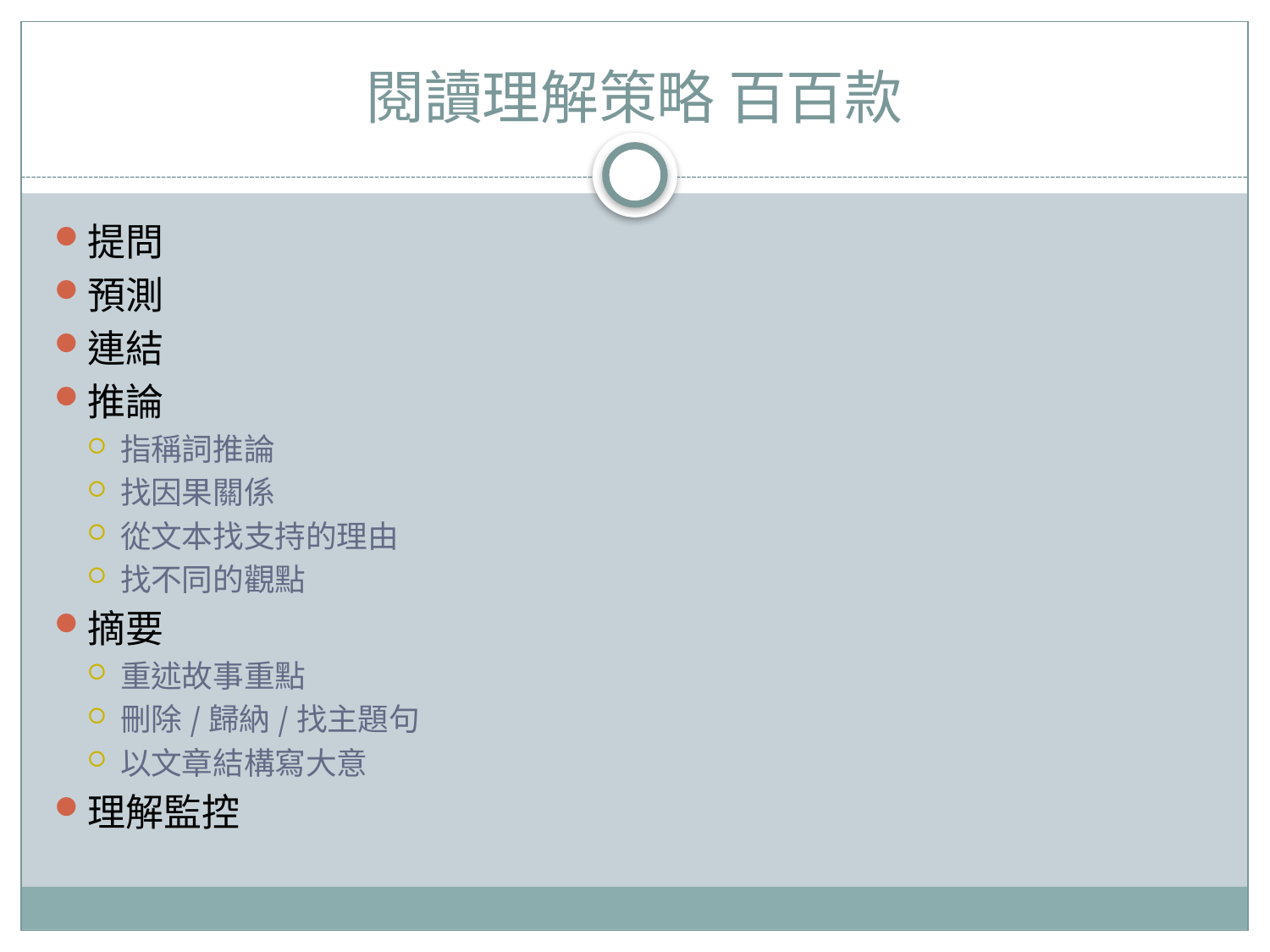

# 閱讀理解策略 百百款
提問
預測
連結
推論
指稱詞推論
找因果關係
從文本找支持的理由
找不同的觀點
摘要
重述故事重點
刪除/歸納/找主題句
以文章結構寫大意
理解監控